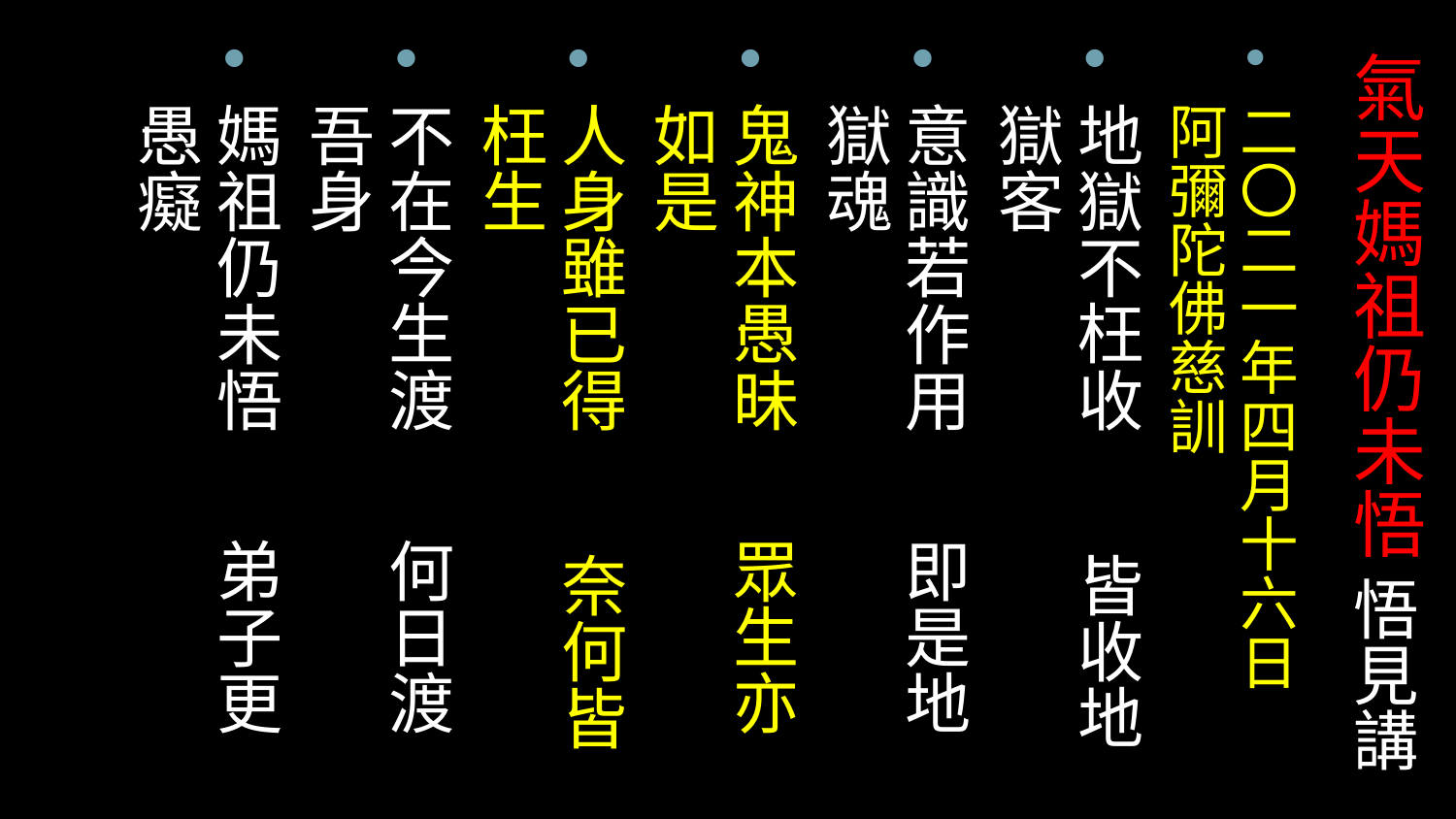

# 氣天媽祖仍未悟 悟見講
二〇二一年四月十六日    阿彌陀佛慈訓
地獄不枉收        皆收地獄客
意識若作用       即是地獄魂
鬼神本愚昧       眾生亦如是
人身雖已得        奈何皆枉生
不在今生渡       何日渡吾身
媽祖仍未悟       弟子更愚癡